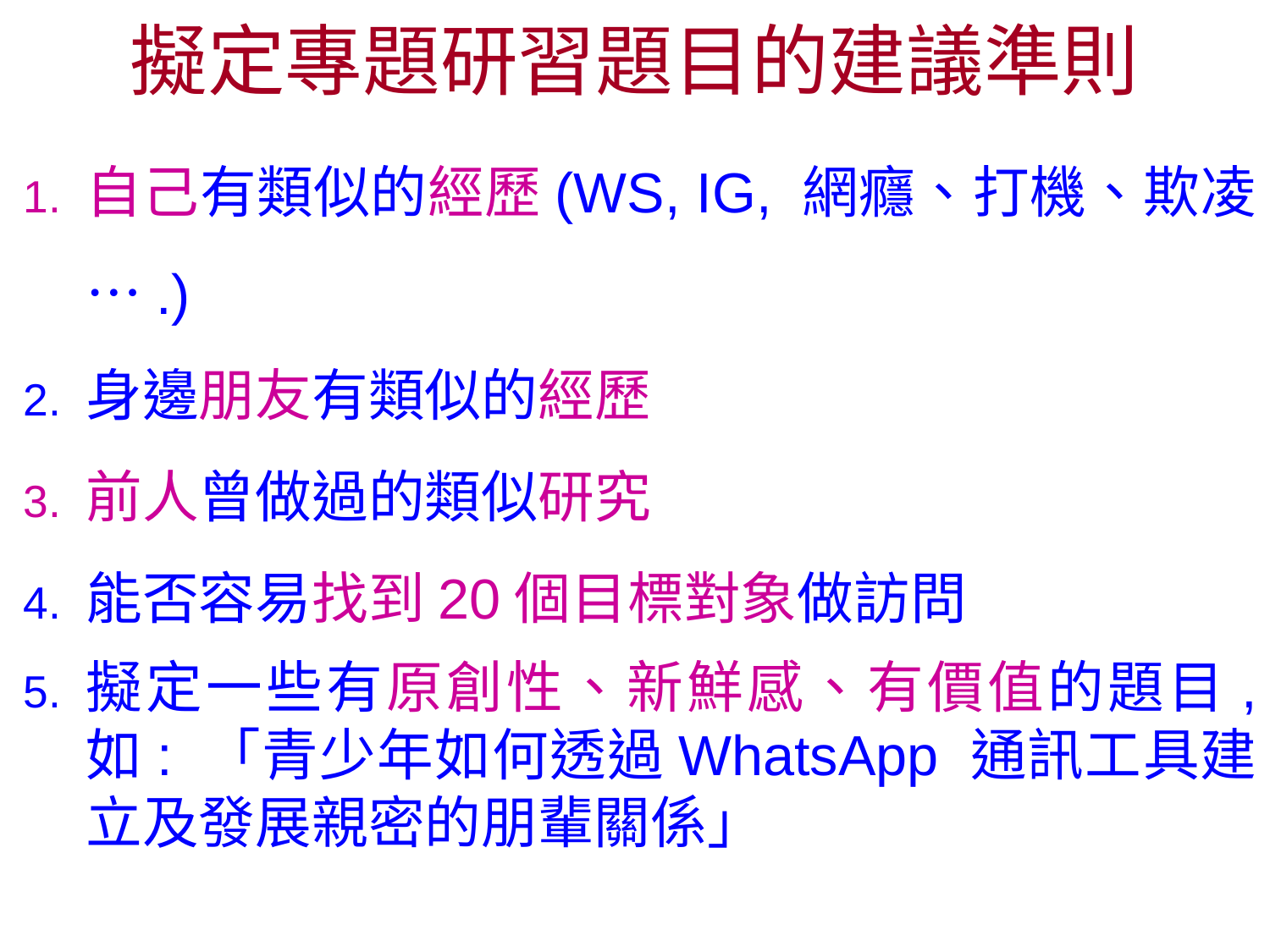

# 擬定專題研習題目的建議準則
自己有類似的經歷(WS, IG, 網癮、打機、欺凌….)
身邊朋友有類似的經歷
前人曾做過的類似研究
能否容易找到20個目標對象做訪問
擬定一些有原創性、新鮮感、有價值的題目, 如: 「青少年如何透過WhatsApp 通訊工具建立及發展親密的朋輩關係」